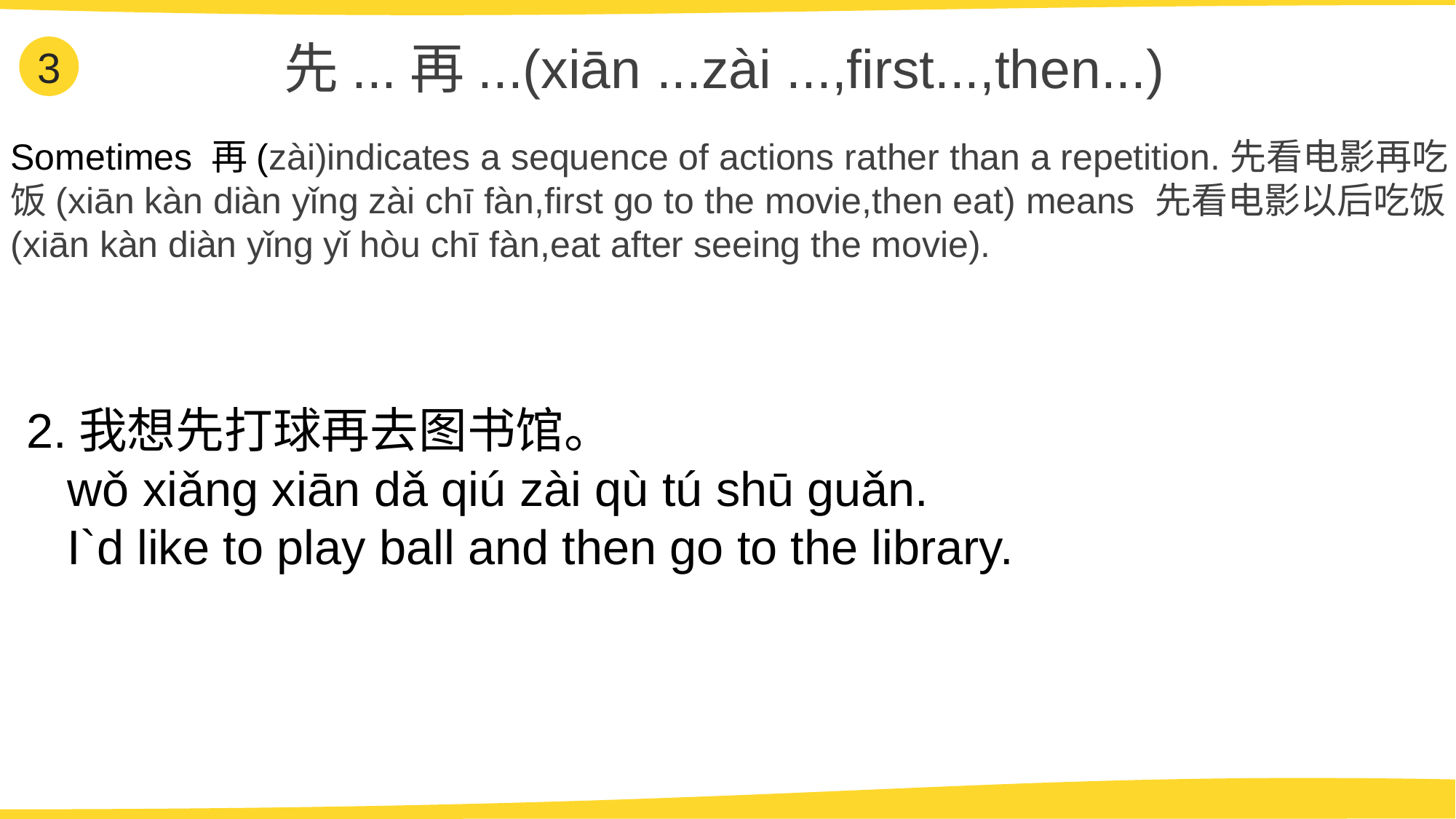

先...再...(xiān ...zài ...,first...,then...)
3
Sometimes 再(zài)indicates a sequence of actions rather than a repetition.先看电影再吃饭(xiān kàn diàn yǐng zài chī fàn,first go to the movie,then eat) means 先看电影以后吃饭(xiān kàn diàn yǐng yǐ hòu chī fàn,eat after seeing the movie).
2.我想先打球再去图书馆。
   wǒ xiǎng xiān dǎ qiú zài qù tú shū guǎn.
   I`d like to play ball and then go to the library.